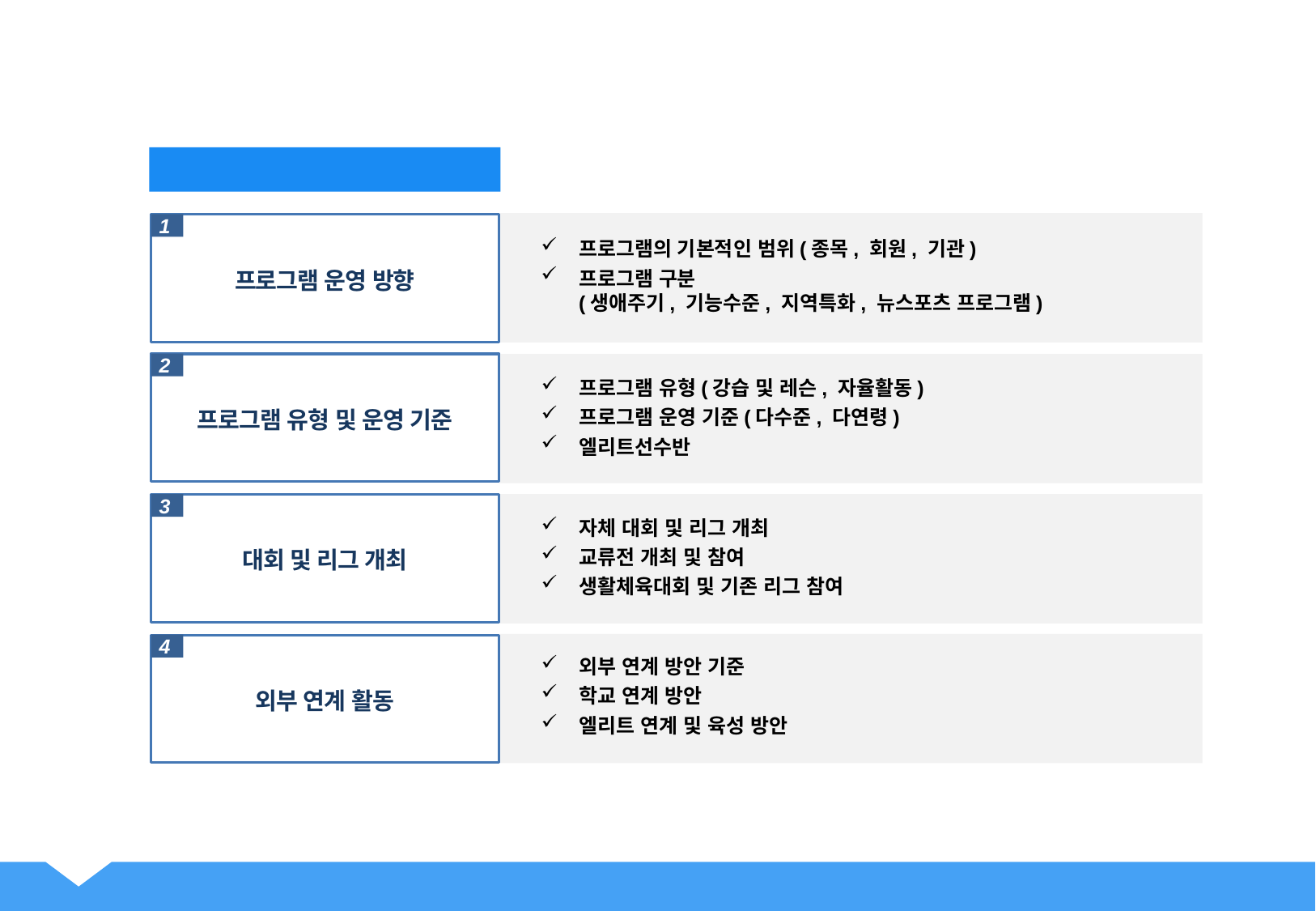

종목 및 프로그램 운영

1
프로그램 운영 방향
프로그램의 기본적인 범위(종목, 회원, 기관)
프로그램 구분
(생애주기, 기능수준, 지역특화, 뉴스포츠 프로그램)
2

프로그램 유형 및 운영 기준
프로그램 유형(강습 및 레슨, 자율활동)
프로그램 운영 기준(다수준, 다연령)
엘리트선수반
3

대회 및 리그 개최
자체 대회 및 리그 개최
교류전 개최 및 참여
생활체육대회 및 기존 리그 참여

4
외부 연계 활동
외부 연계 방안 기준
학교 연계 방안
엘리트 연계 및 육성 방안